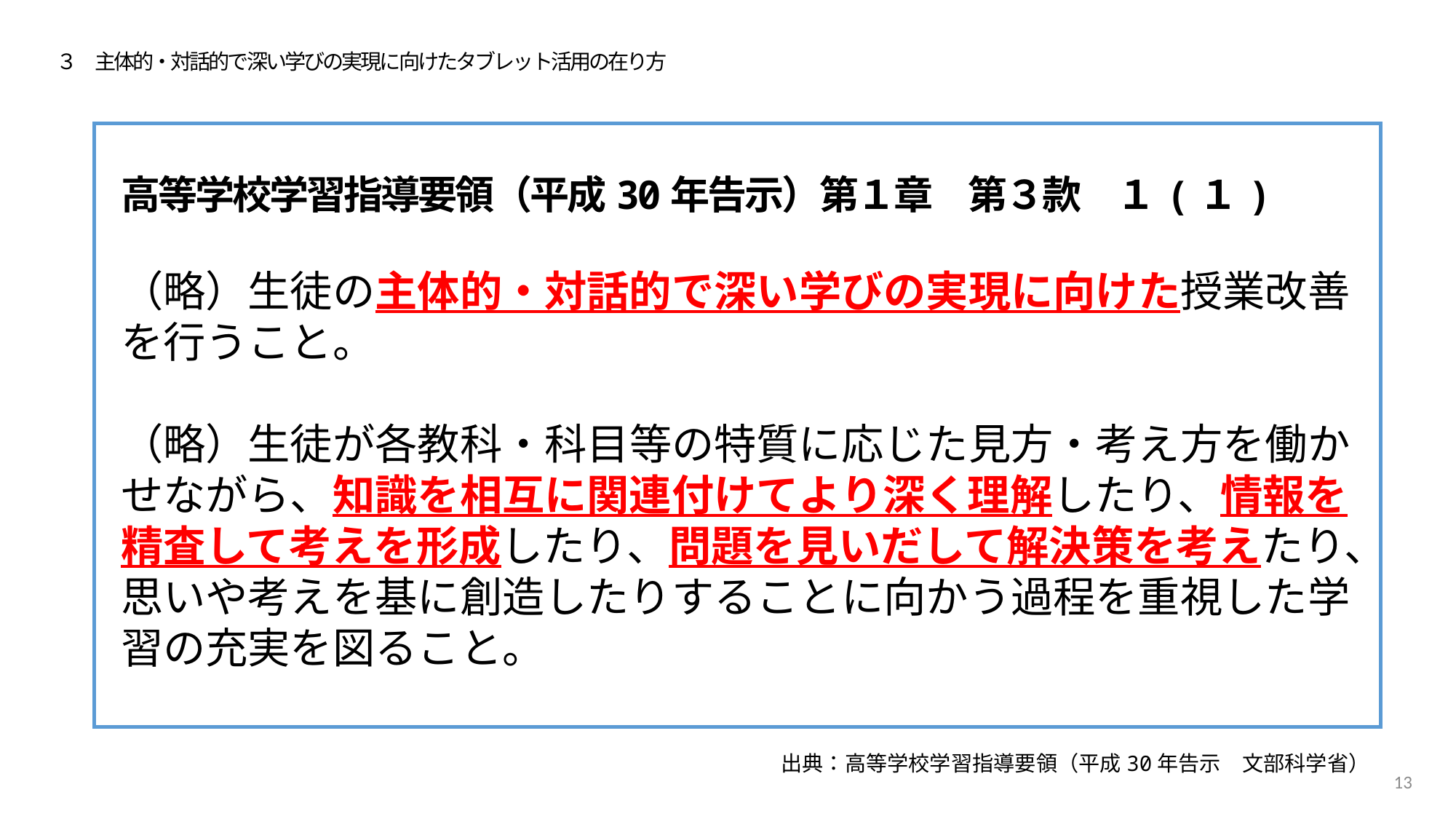

３　主体的・対話的で深い学びの実現に向けたタブレット活用の在り方

高等学校学習指導要領（平成30年告示）第１章　第３款　１(１)

（略）生徒の主体的・対話的で深い学びの実現に向けた授業改善を行うこと。

（略）生徒が各教科・科目等の特質に応じた見方・考え方を働かせながら、知識を相互に関連付けてより深く理解したり、情報を精査して考えを形成したり、問題を見いだして解決策を考えたり、思いや考えを基に創造したりすることに向かう過程を重視した学習の充実を図ること。
出典：高等学校学習指導要領（平成30年告示　文部科学省）
13